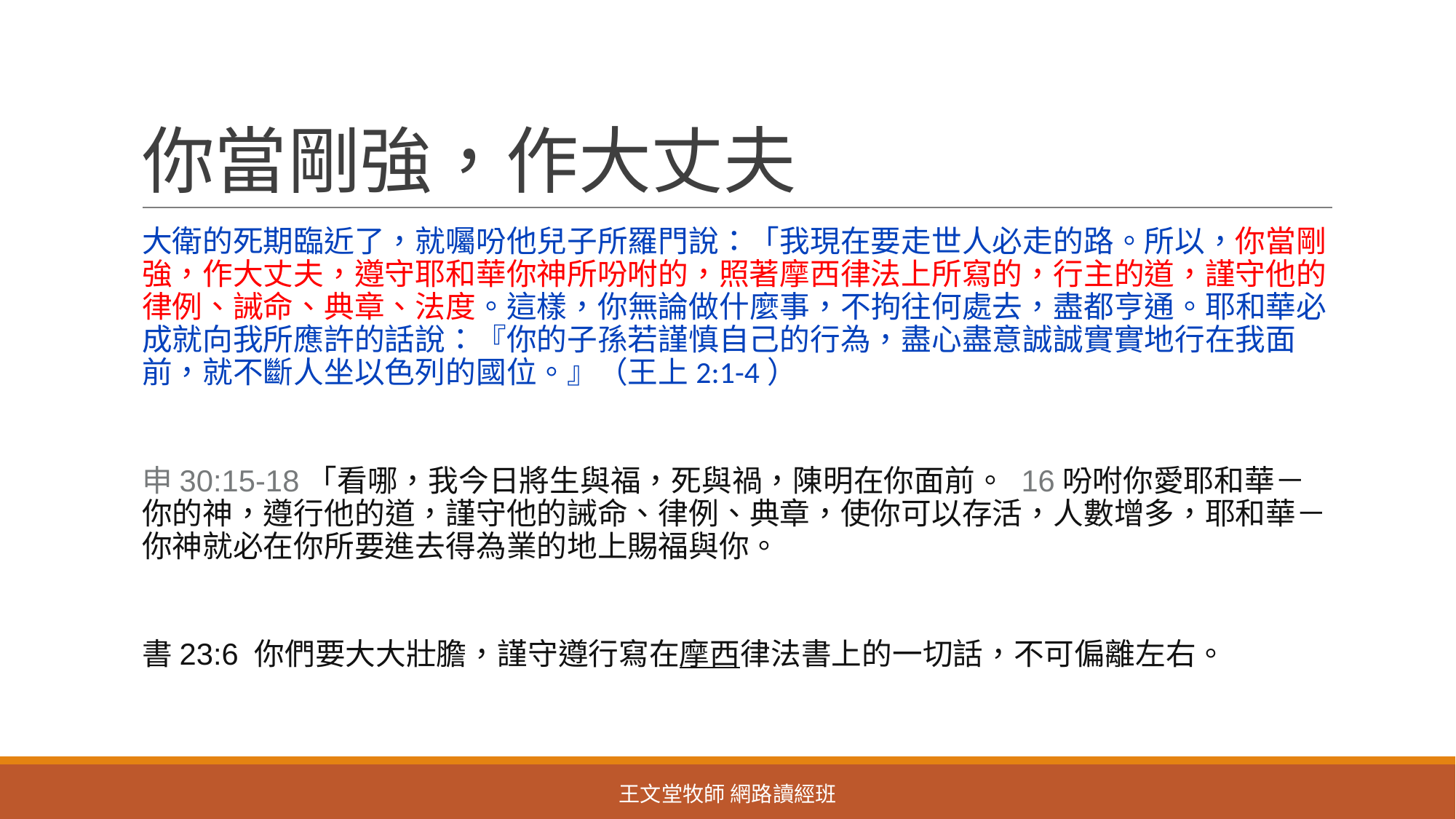

# 你當剛強，作大丈夫
大衛的死期臨近了，就囑吩他兒子所羅門說：「我現在要走世人必走的路。所以，你當剛強，作大丈夫，遵守耶和華你神所吩咐的，照著摩西律法上所寫的，行主的道，謹守他的律例、誡命、典章、法度。這樣，你無論做什麼事，不拘往何處去，盡都亨通。耶和華必成就向我所應許的話說：『你的子孫若謹慎自己的行為，盡心盡意誠誠實實地行在我面前，就不斷人坐以色列的國位。』（王上2:1-4）

申30:15-18「看哪，我今日將生與福，死與禍，陳明在你面前。 16吩咐你愛耶和華－你的神，遵行他的道，謹守他的誡命、律例、典章，使你可以存活，人數增多，耶和華－你神就必在你所要進去得為業的地上賜福與你。

書23:6 你們要大大壯膽，謹守遵行寫在摩西律法書上的一切話，不可偏離左右。

王文堂牧師 網路讀經班